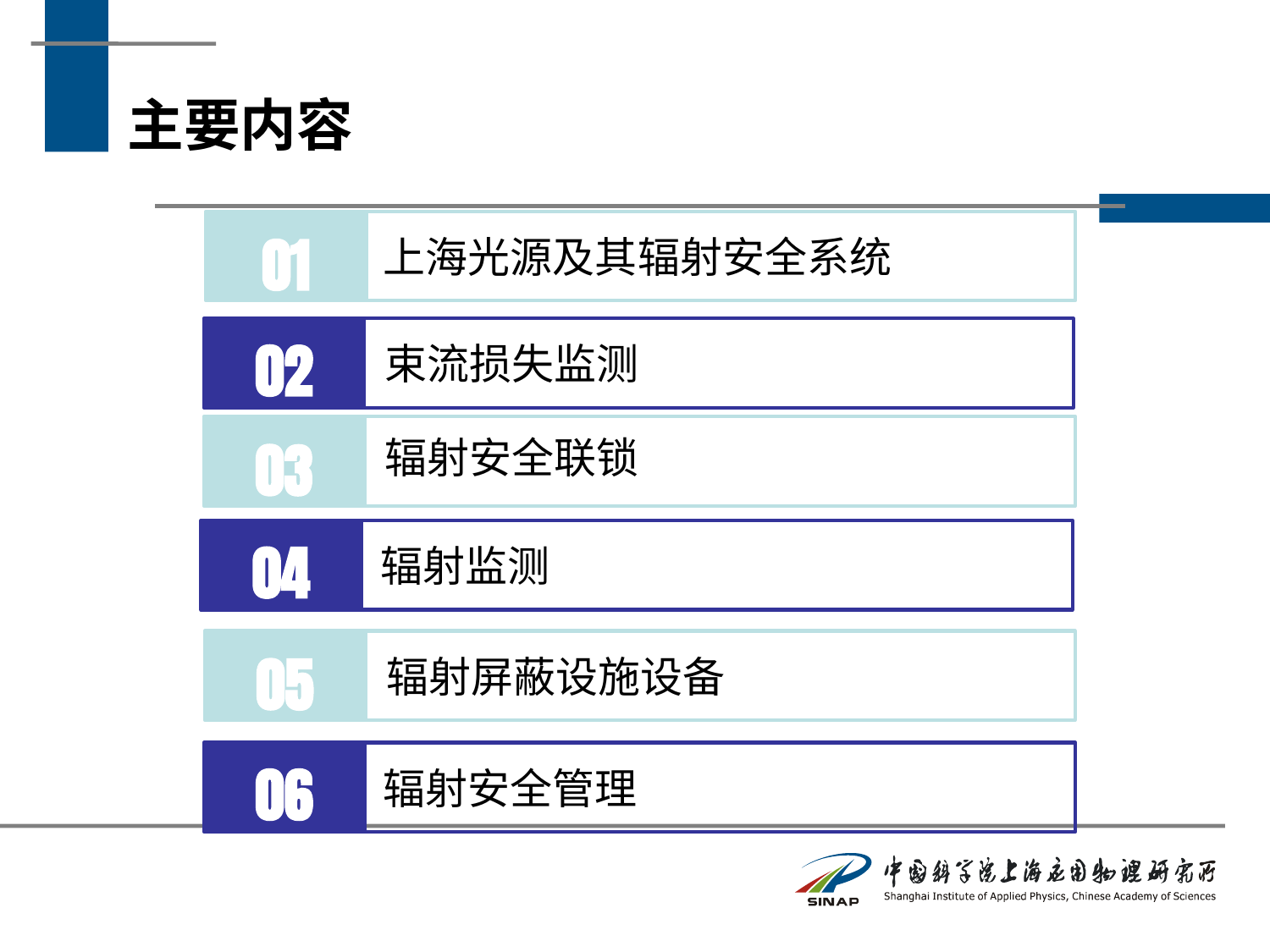

主要内容
01

上海光源及其辐射安全系统
02

束流损失监测
03

辐射安全联锁
04

辐射监测
05

辐射屏蔽设施设备
06

辐射安全管理